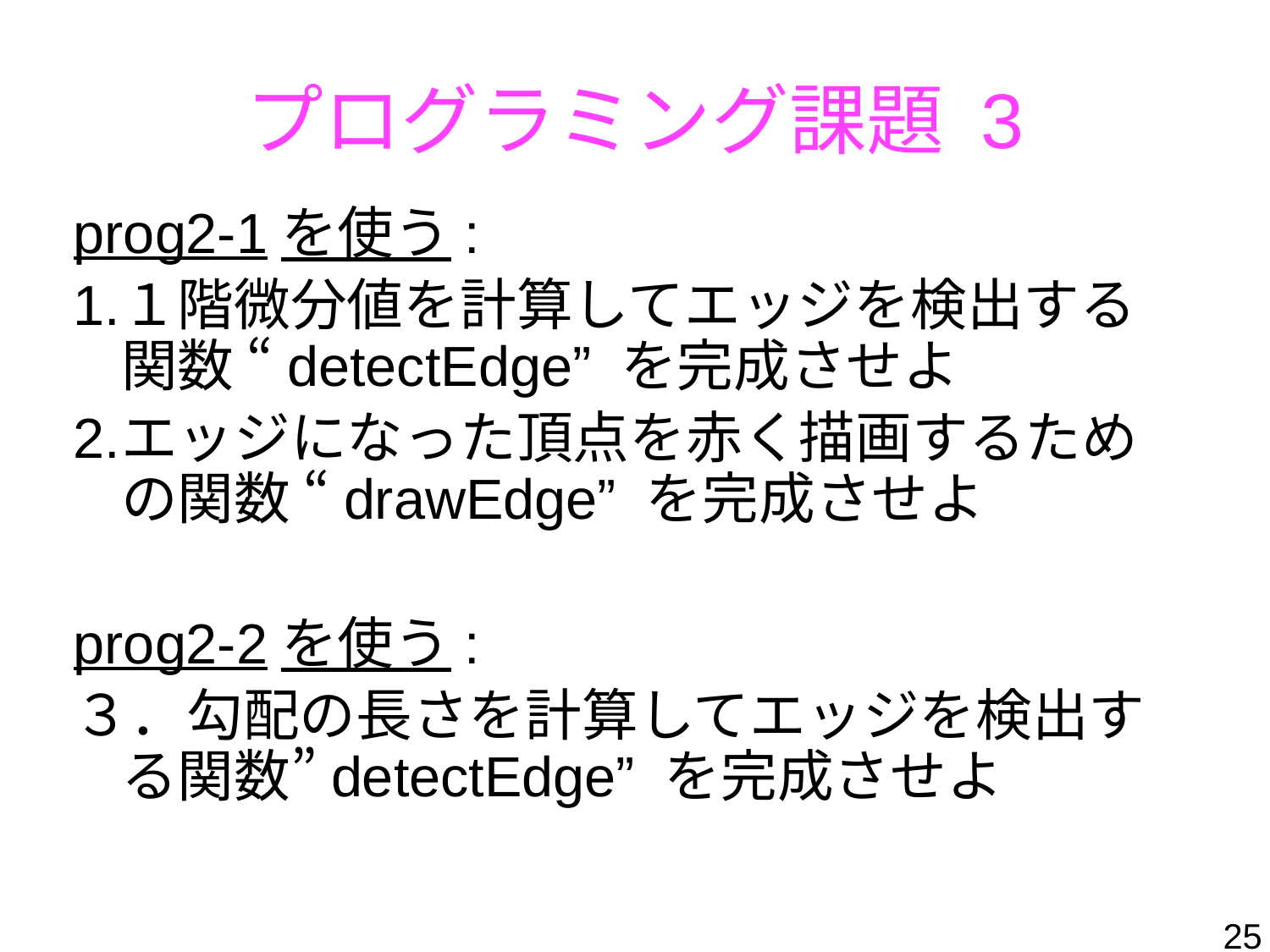

# プログラミング課題 3
prog2-1を使う:
１階微分値を計算してエッジを検出する関数 “detectEdge” を完成させよ
エッジになった頂点を赤く描画するための関数 “drawEdge” を完成させよ

prog2-2を使う:
３．勾配の長さを計算してエッジを検出する関数”detectEdge” を完成させよ
25